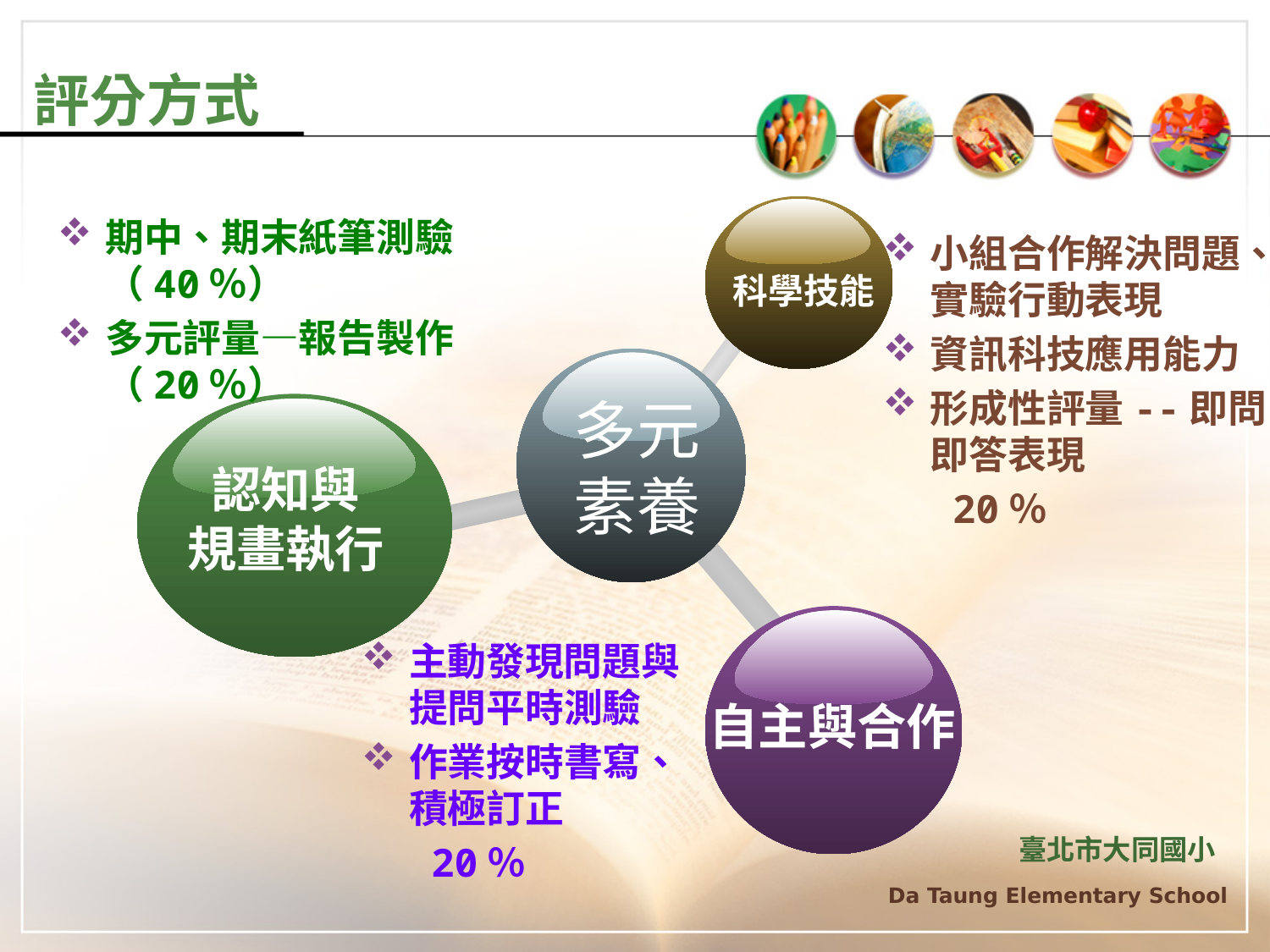

# 評分方式

科學技能
期中、期末紙筆測驗（40％）
多元評量—報告製作（20％）

小組合作解決問題、實驗行動表現
資訊科技應用能力
形成性評量--即問即答表現
   20％

多元
素養

認知與
規畫執行

自主與合作
主動發現問題與提問平時測驗
作業按時書寫、積極訂正
   20％

臺北市大同國小
Da Taung Elementary School